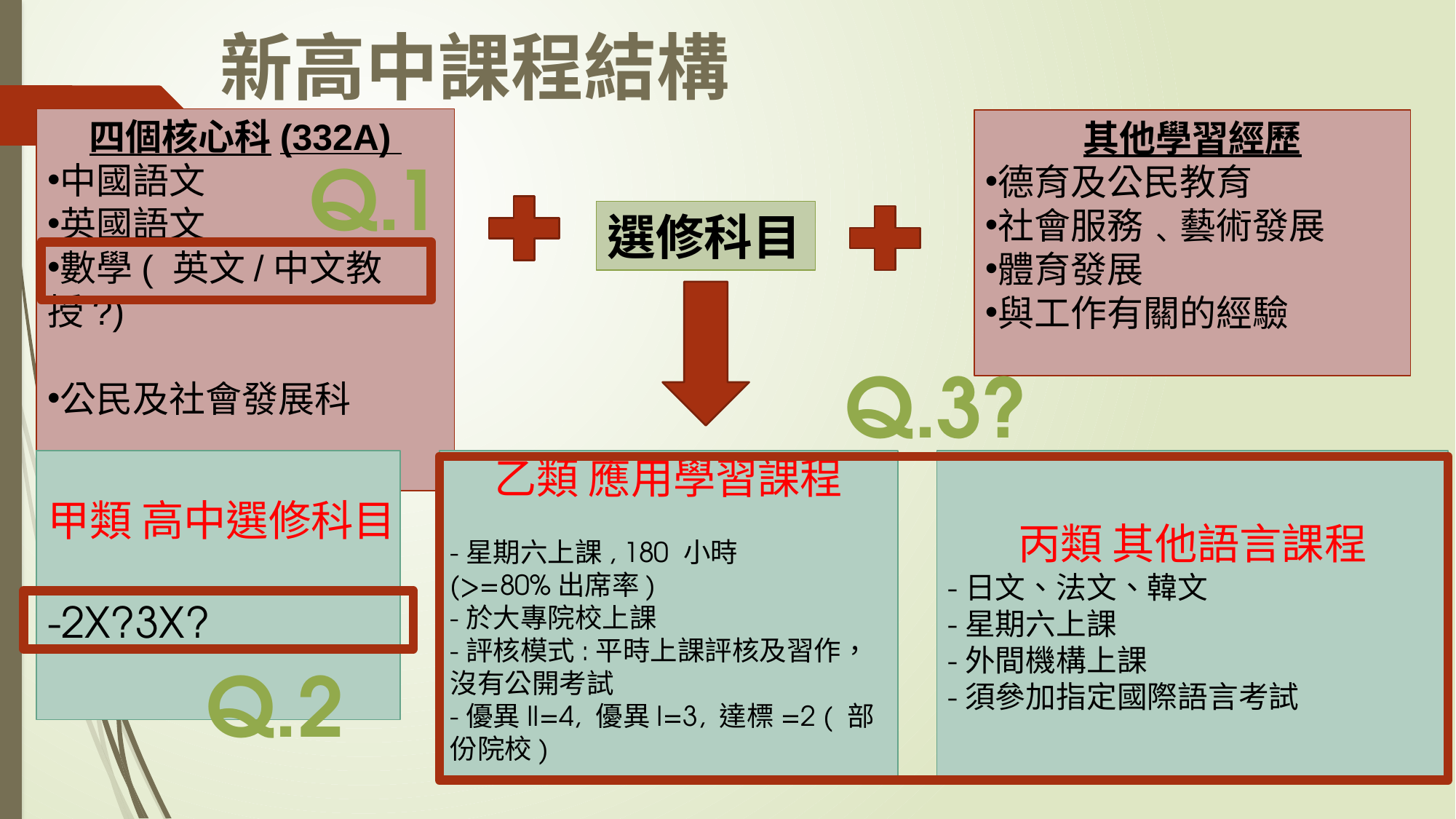

新高中課程結構
四個核心科(332A)
中國語文
英國語文
數學( 英文/中文教授?)

公民及社會發展科

其他學習經歷
德育及公民教育
社會服務﹑藝術發展
體育發展
與工作有關的經驗

Q.1

選修科目

Q.3?

乙類 應用學習課程

-星期六上課, 180 小時
(>=80%出席率)
-於大專院校上課
-評核模式:平時上課評核及習作，沒有公開考試
-優異II=4, 優異I=3, 達標=2 ( 部份院校)

丙類 其他語言課程
-日文、法文、韓文
-星期六上課
-外間機構上課
-須參加指定國際語言考試

甲類 高中選修科目

-2X?3X?

Q.2